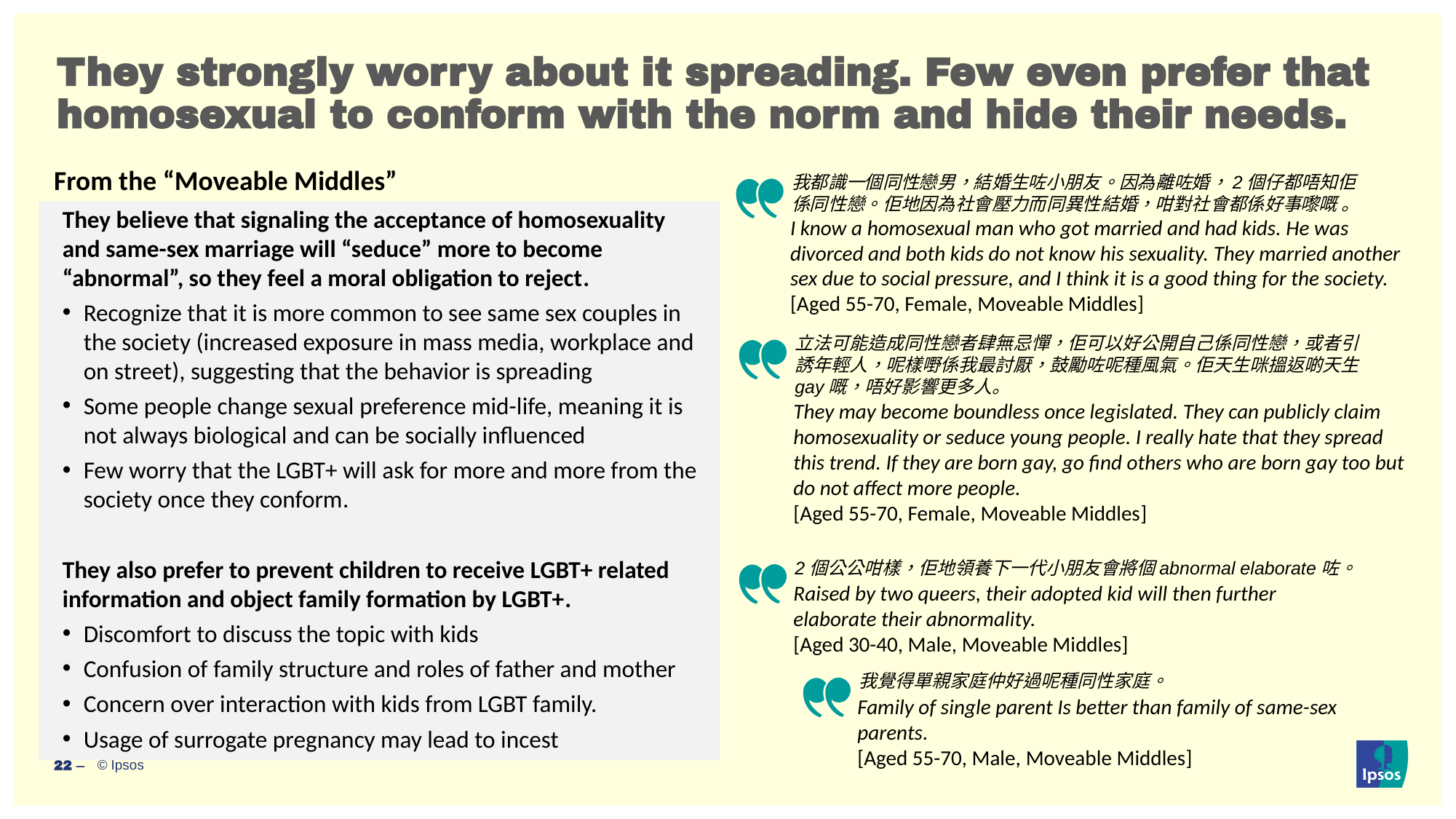

# They strongly worry about it spreading. Few even prefer that homosexual to conform with the norm and hide their needs.
From the “Moveable Middles”
我都識一個同性戀男，結婚生咗小朋友。因為離咗婚，2個仔都唔知佢係同性戀。佢地因為社會壓力而同異性結婚，咁對社會都係好事嚟嘅 。

They believe that signaling the acceptance of homosexuality and same-sex marriage will “seduce” more to become “abnormal”, so they feel a moral obligation to reject.
Recognize that it is more common to see same sex couples in the society (increased exposure in mass media, workplace and on street), suggesting that the behavior is spreading
Some people change sexual preference mid-life, meaning it is not always biological and can be socially influenced
Few worry that the LGBT+ will ask for more and more from the society once they conform.

They also prefer to prevent children to receive LGBT+ related information and object family formation by LGBT+.
Discomfort to discuss the topic with kids
Confusion of family structure and roles of father and mother
Concern over interaction with kids from LGBT family.
Usage of surrogate pregnancy may lead to incest

I know a homosexual man who got married and had kids. He was divorced and both kids do not know his sexuality. They married another sex due to social pressure, and I think it is a good thing for the society.
[Aged 55-70, Female, Moveable Middles]
立法可能造成同性戀者肆無忌憚，佢可以好公開自己係同性戀，或者引誘年輕人，呢樣嘢係我最討厭，鼓勵咗呢種風氣。佢天生咪搵返啲天生gay嘅，唔好影響更多人。

They may become boundless once legislated. They can publicly claim homosexuality or seduce young people. I really hate that they spread this trend. If they are born gay, go find others who are born gay too but do not affect more people.
[Aged 55-70, Female, Moveable Middles]
2個公公咁樣，佢地領養下一代小朋友會將個abnormal elaborate咗。

Raised by two queers, their adopted kid will then further elaborate their abnormality.
[Aged 30-40, Male, Moveable Middles]
我覺得單親家庭仲好過呢種同性家庭。

Family of single parent Is better than family of same-sex parents.
[Aged 55-70, Male, Moveable Middles]
22 ‒